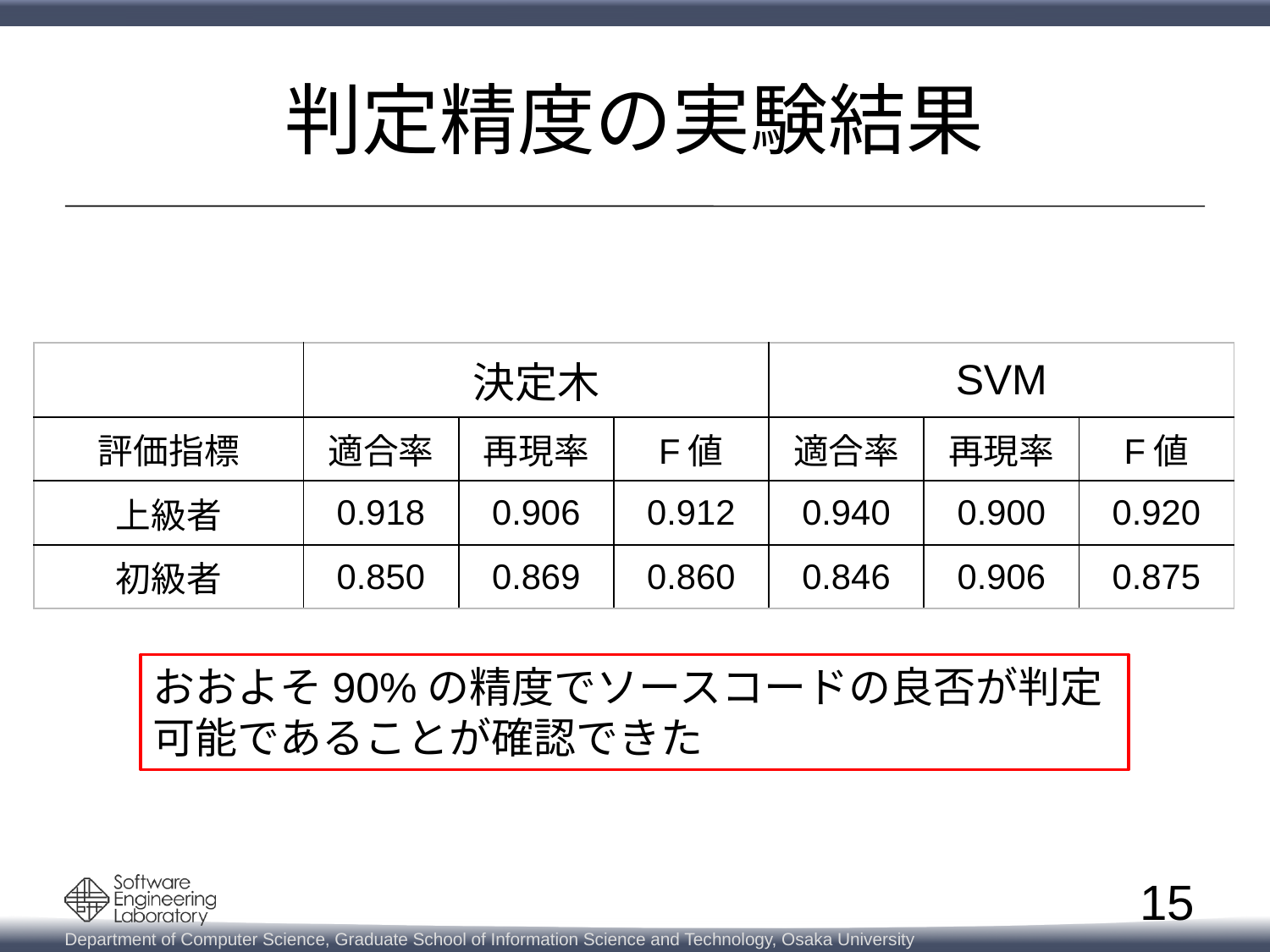

# 判定精度の実験結果
|  | 決定木 |  |  | SVM |  |  |
| --- | --- | --- | --- | --- | --- | --- |
| 評価指標 | 適合率 | 再現率 | F値 | 適合率 | 再現率 | F値 |
| 上級者 | 0.918 | 0.906 | 0.912 | 0.940 | 0.900 | 0.920 |
| 初級者 | 0.850 | 0.869 | 0.860 | 0.846 | 0.906 | 0.875 |
おおよそ90%の精度でソースコードの良否が判定可能であることが確認できた

15